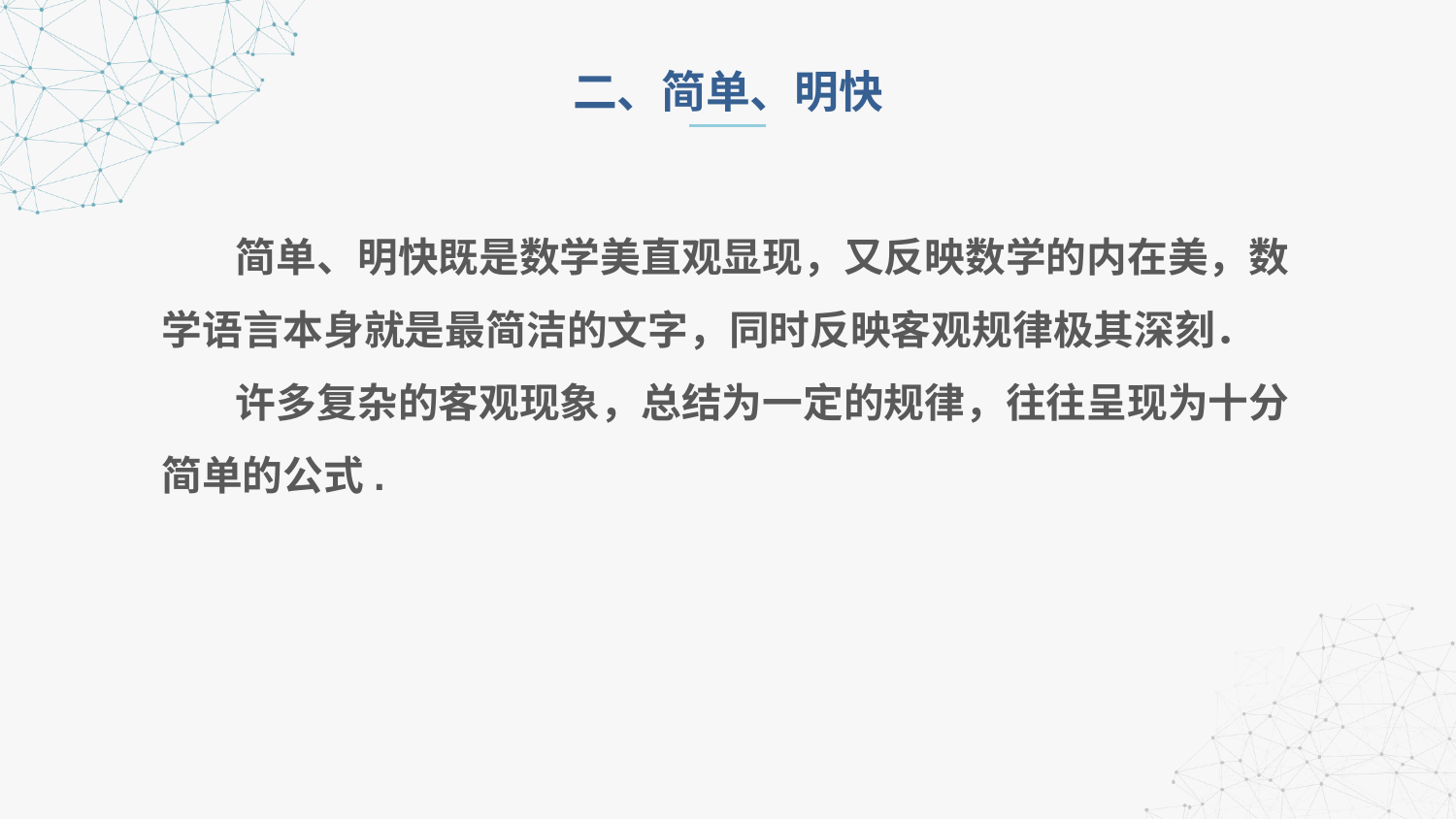

二、简单、明快

       简单、明快既是数学美直观显现，又反映数学的内在美，数学语言本身就是最简洁的文字，同时反映客观规律极其深刻．
       许多复杂的客观现象，总结为一定的规律，往往呈现为十分简单的公式.